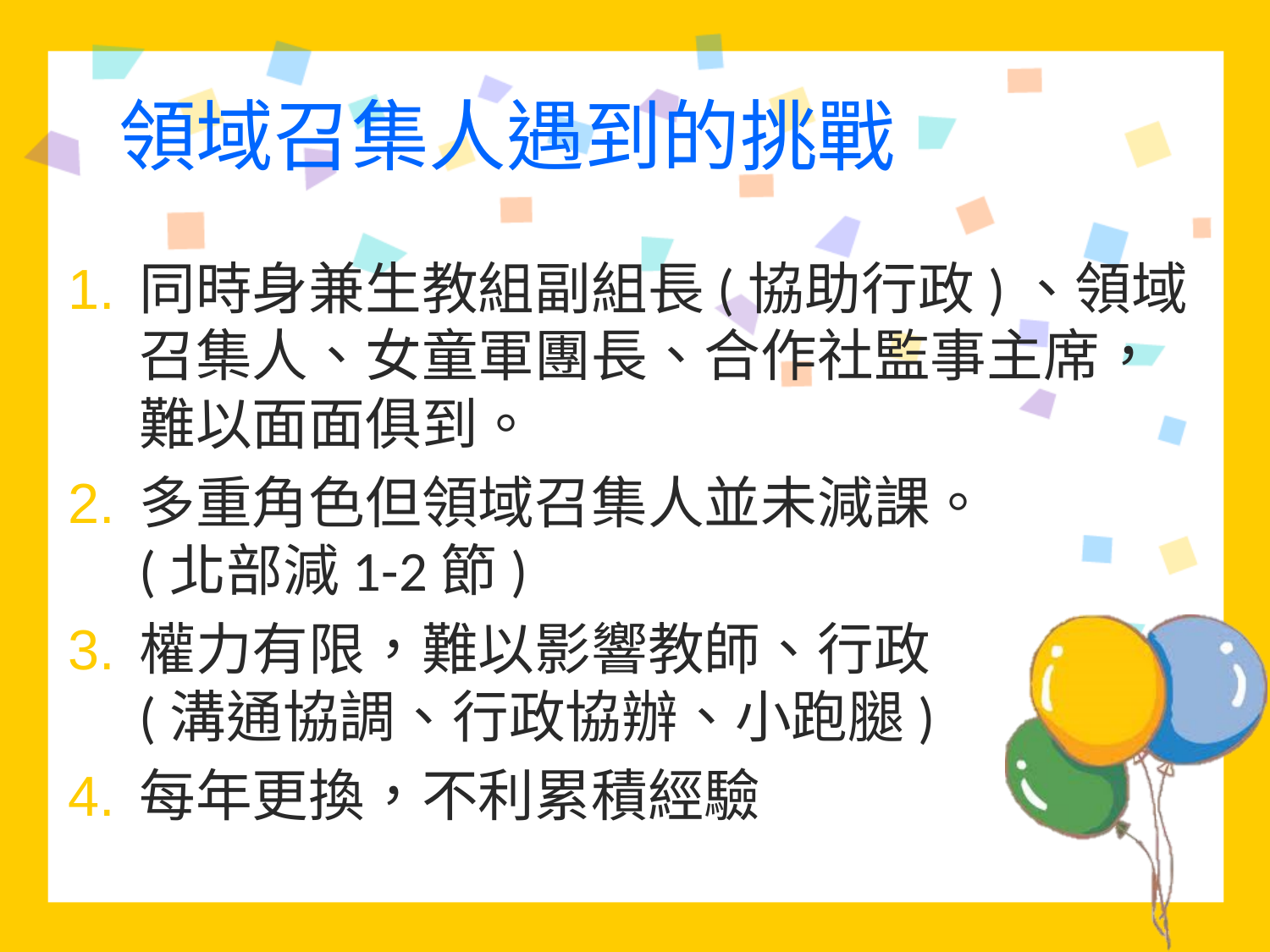

# 領域召集人遇到的挑戰
同時身兼生教組副組長(協助行政)、領域召集人、女童軍團長、合作社監事主席，難以面面俱到。
多重角色但領域召集人並未減課。
(北部減1-2節)
權力有限，難以影響教師、行政
(溝通協調、行政協辦、小跑腿)
每年更換，不利累積經驗